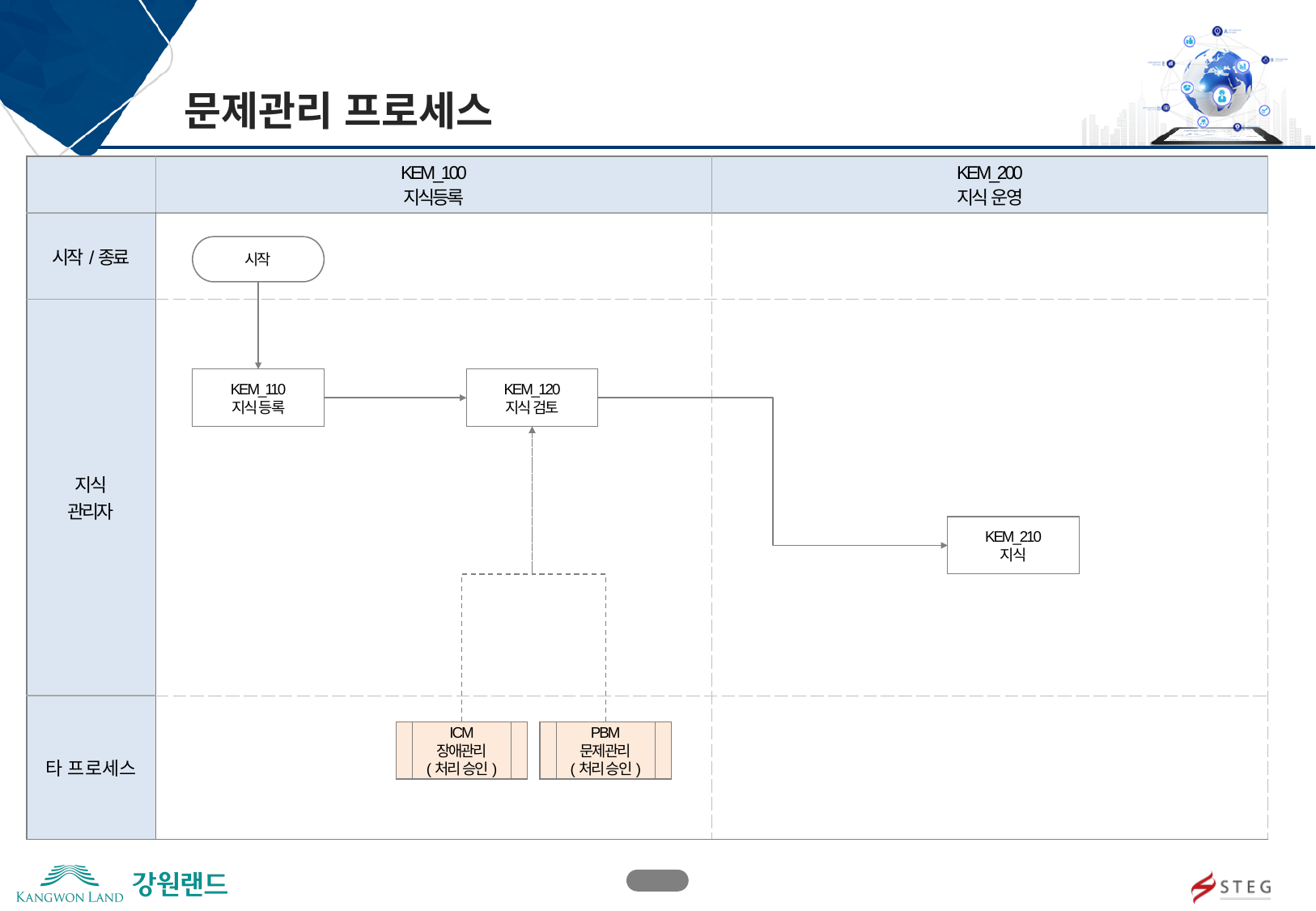

문제관리 프로세스
|  | KEM\_100 지식등록 | KEM\_200 지식 운영 |
| --- | --- | --- |
| 시작/종료 |  |  |
| 지식 관리자 |  |  |
| 타 프로세스 |  |  |
시작
KEM_110
지식 등록
KEM_120
지식 검토
KEM_210
지식
ICM
장애관리
(처리 승인)
PBM
문제관리
(처리 승인)